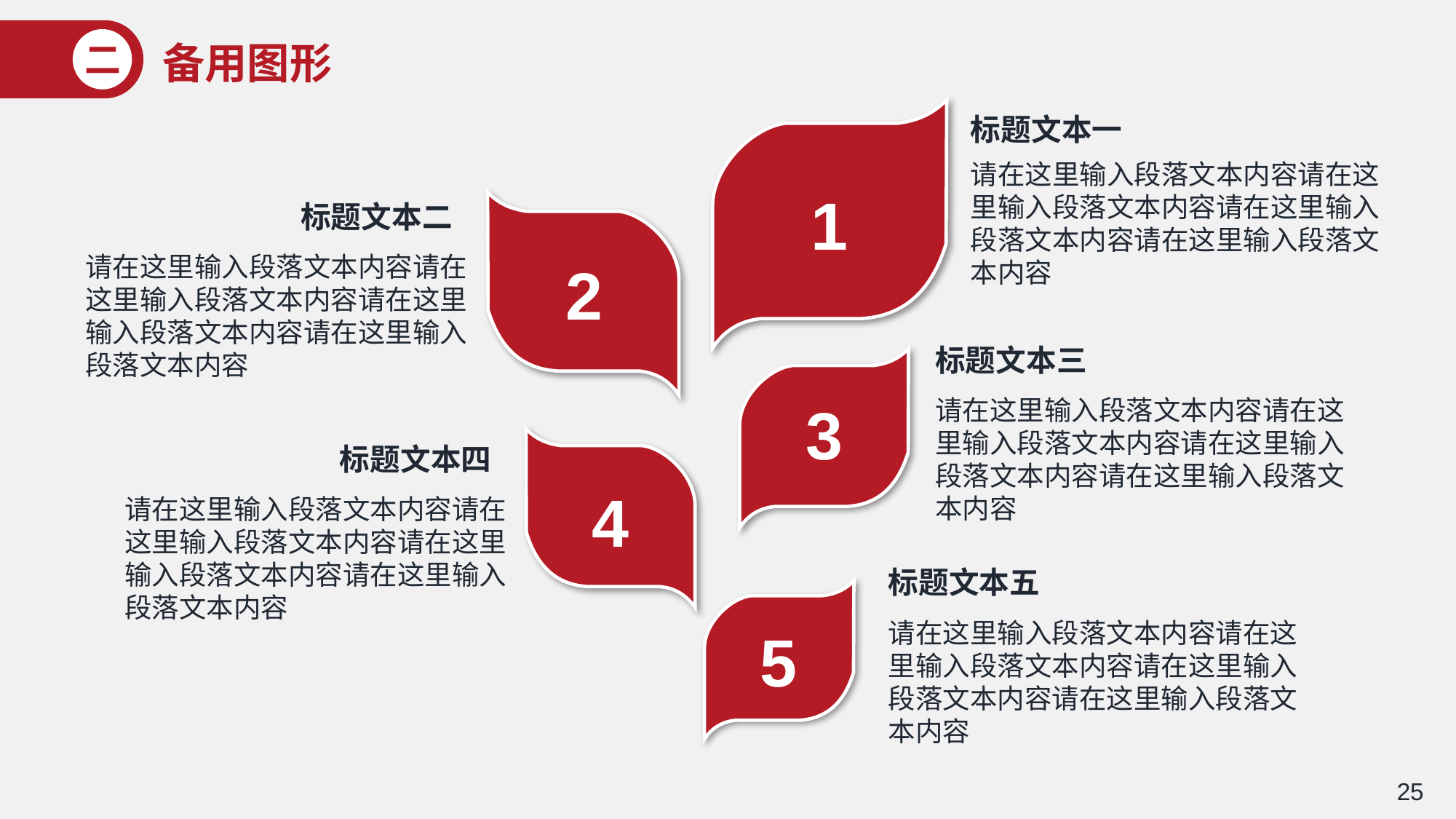

备用图形
二

标题文本一
请在这里输入段落文本内容请在这里输入段落文本内容请在这里输入段落文本内容请在这里输入段落文本内容
1
标题文本二

请在这里输入段落文本内容请在这里输入段落文本内容请在这里输入段落文本内容请在这里输入段落文本内容
2
标题文本三

3
请在这里输入段落文本内容请在这里输入段落文本内容请在这里输入段落文本内容请在这里输入段落文本内容

标题文本四
4
请在这里输入段落文本内容请在这里输入段落文本内容请在这里输入段落文本内容请在这里输入段落文本内容
标题文本五

请在这里输入段落文本内容请在这里输入段落文本内容请在这里输入段落文本内容请在这里输入段落文本内容
5